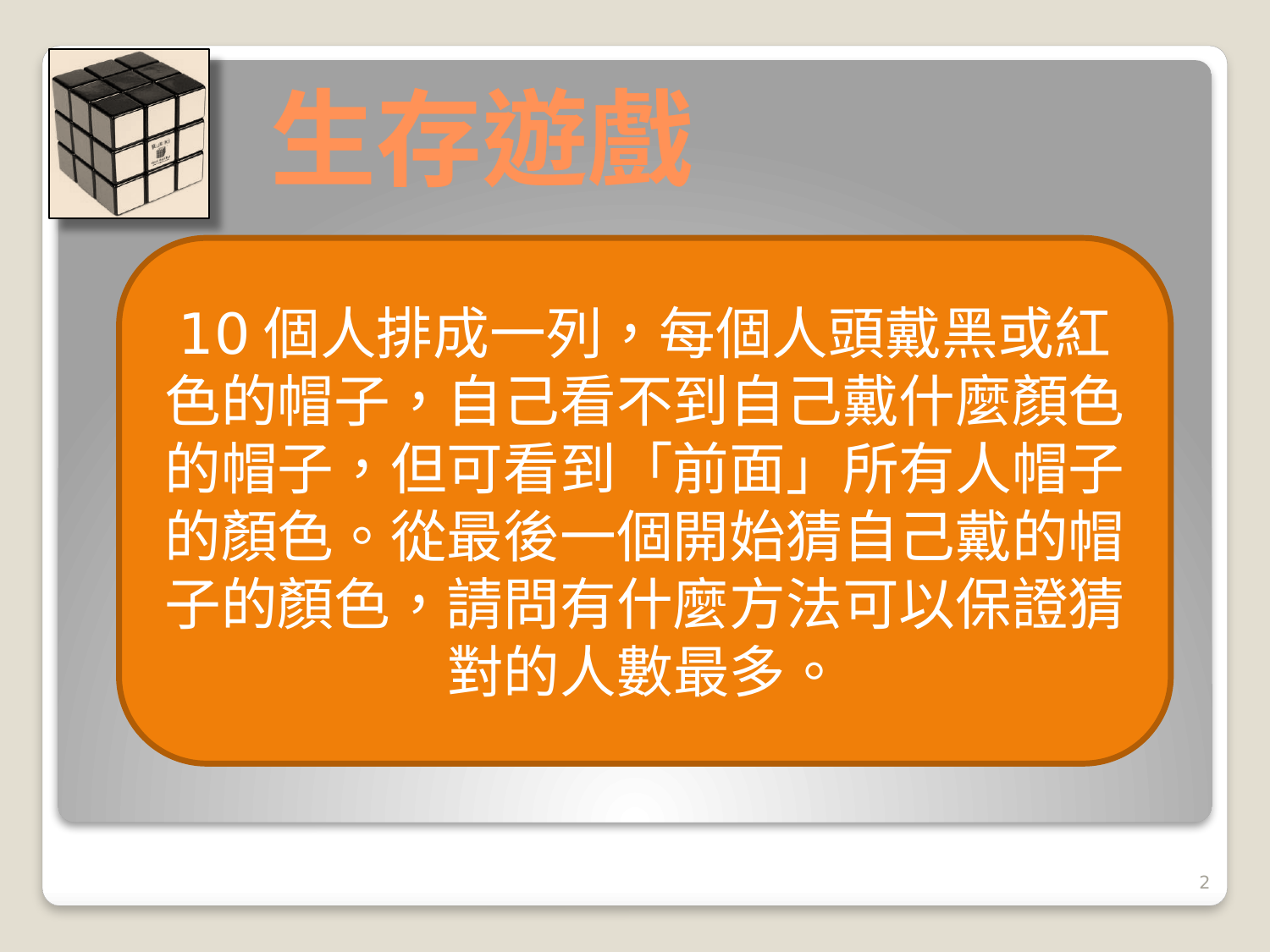

# 生存遊戲

10個人排成一列，每個人頭戴黑或紅色的帽子，自己看不到自己戴什麼顏色的帽子，但可看到「前面」所有人帽子的顏色。從最後一個開始猜自己戴的帽子的顏色，請問有什麼方法可以保證猜對的人數最多。
2